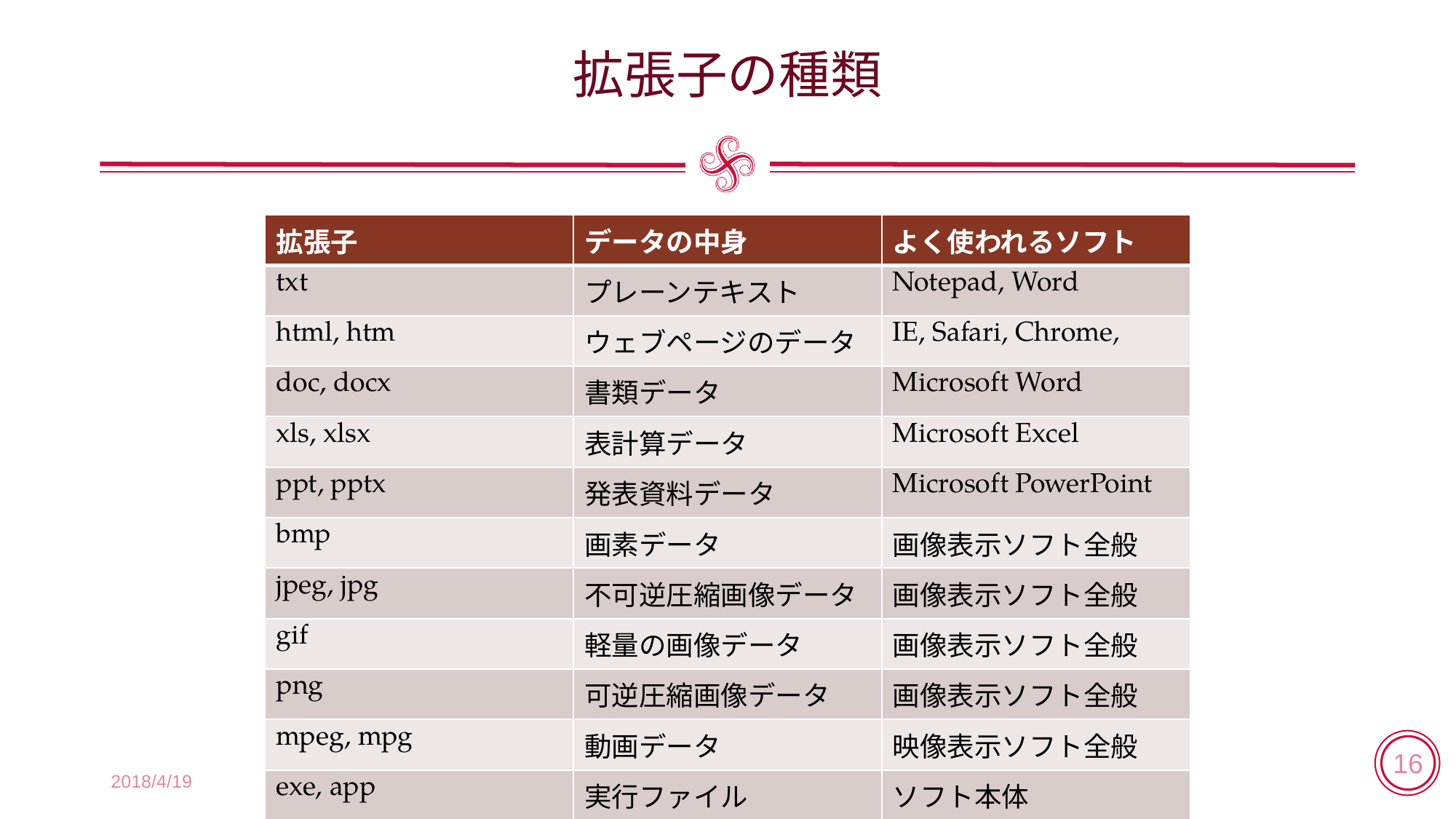

# 拡張子の種類
| 拡張子 | データの中身 | よく使われるソフト |
| --- | --- | --- |
| txt | プレーンテキスト | Notepad, Word |
| html, htm | ウェブページのデータ | IE, Safari, Chrome, |
| doc, docx | 書類データ | Microsoft Word |
| xls, xlsx | 表計算データ | Microsoft Excel |
| ppt, pptx | 発表資料データ | Microsoft PowerPoint |
| bmp | 画素データ | 画像表示ソフト全般 |
| jpeg, jpg | 不可逆圧縮画像データ | 画像表示ソフト全般 |
| gif | 軽量の画像データ | 画像表示ソフト全般 |
| png | 可逆圧縮画像データ | 画像表示ソフト全般 |
| mpeg, mpg | 動画データ | 映像表示ソフト全般 |
| exe, app | 実行ファイル | ソフト本体 |
2018/4/19
情報処理技法（リテラシ）I